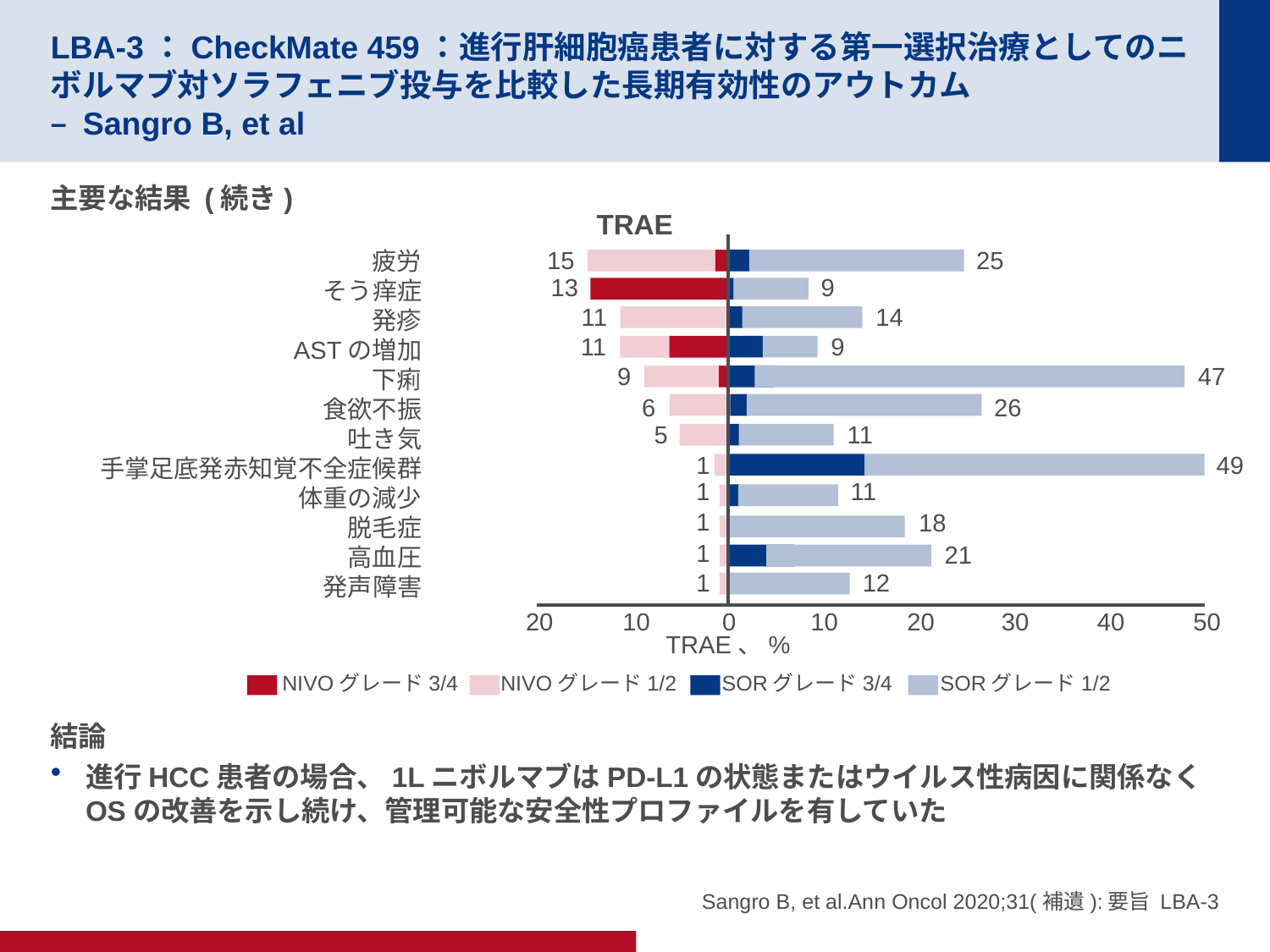

# LBA-3：CheckMate 459：進行肝細胞癌患者に対する第一選択治療としてのニボルマブ対ソラフェニブ投与を比較した長期有効性のアウトカム – Sangro B, et al
主要な結果 (続き)
結論
進行HCC患者の場合、1LニボルマブはPD-L1の状態またはウイルス性病因に関係なくOSの改善を示し続け、管理可能な安全性プロファイルを有していた
TRAE
15
25
疲労
そう痒症
発疹
ASTの増加
下痢
食欲不振
吐き気
手掌足底発赤知覚不全症候群
体重の減少
脱毛症
高血圧
発声障害

13
9
11
14
11
9
9
47
6
26
5
11
1
49
1
11
1
18
1
21
1
12
20
10
0
10
20
30
40
50
TRAE、%
NIVOグレード3/4
NIVOグレード1/2
SORグレード3/4
SORグレード1/2

Sangro B, et al.Ann Oncol 2020;31(補遺):要旨 LBA-3